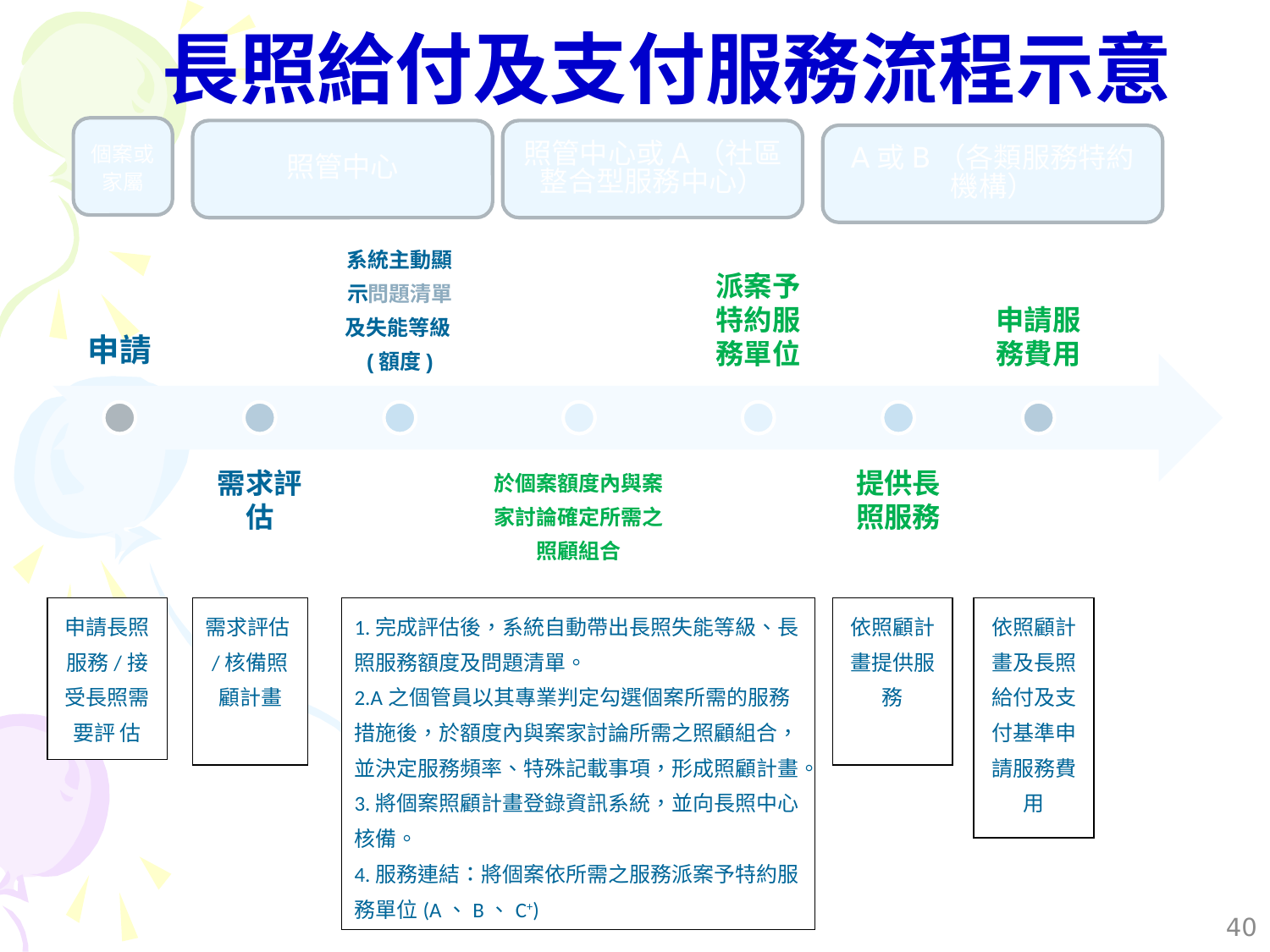

長照給付及支付服務流程示意
個案或家屬
照管中心
照管中心或A（社區整合型服務中心）
A或B（各類服務特約機構）
申請
需求評估
系統主動顯示問題清單及失能等級(額度)
於個案額度內與案家討論確定所需之照顧組合
派案予特約服務單位
提供長照服務
申請服務費用
1.完成評估後，系統自動帶出長照失能等級、長照服務額度及問題清單。
2.A之個管員以其專業判定勾選個案所需的服務措施後，於額度內與案家討論所需之照顧組合，並決定服務頻率、特殊記載事項，形成照顧計畫。
3.將個案照顧計畫登錄資訊系統，並向長照中心核備。
4.服務連結：將個案依所需之服務派案予特約服務單位(A、B、C+)

申請長照服務/接受長照需要評 估
需求評估/核備照顧計畫
依照顧計畫提供服務
依照顧計畫及長照給付及支付基準申請服務費用
40